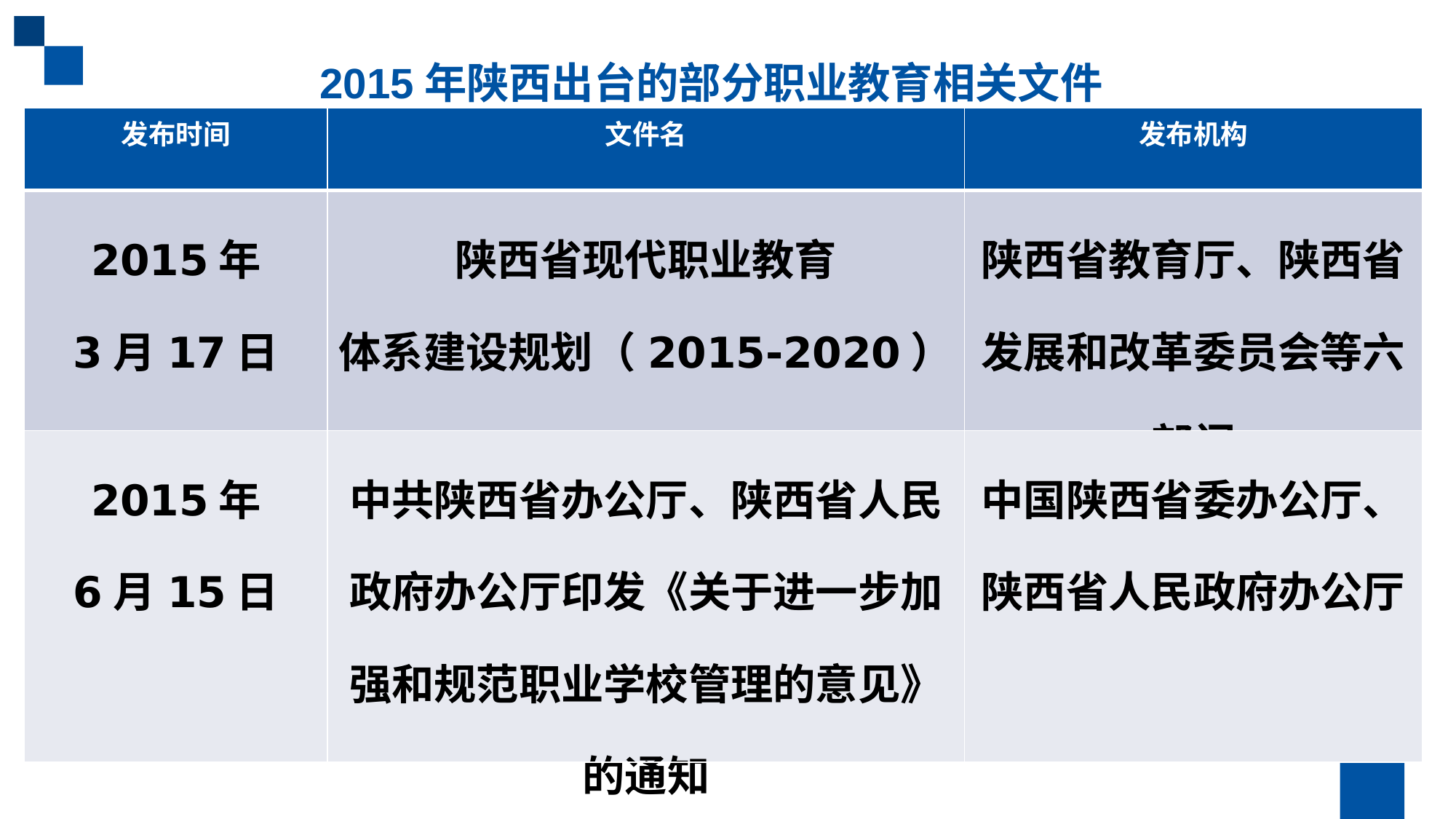

2015年陕西出台的部分职业教育相关文件

| 发布时间 | 文件名 | 发布机构 |
| --- | --- | --- |
| 2015年 3月17日 | 陕西省现代职业教育 体系建设规划（2015-2020） | 陕西省教育厅、陕西省发展和改革委员会等六部门 |
| 2015年 6月15日 | 中共陕西省办公厅、陕西省人民政府办公厅印发《关于进一步加强和规范职业学校管理的意见》的通知 | 中国陕西省委办公厅、陕西省人民政府办公厅 |

113